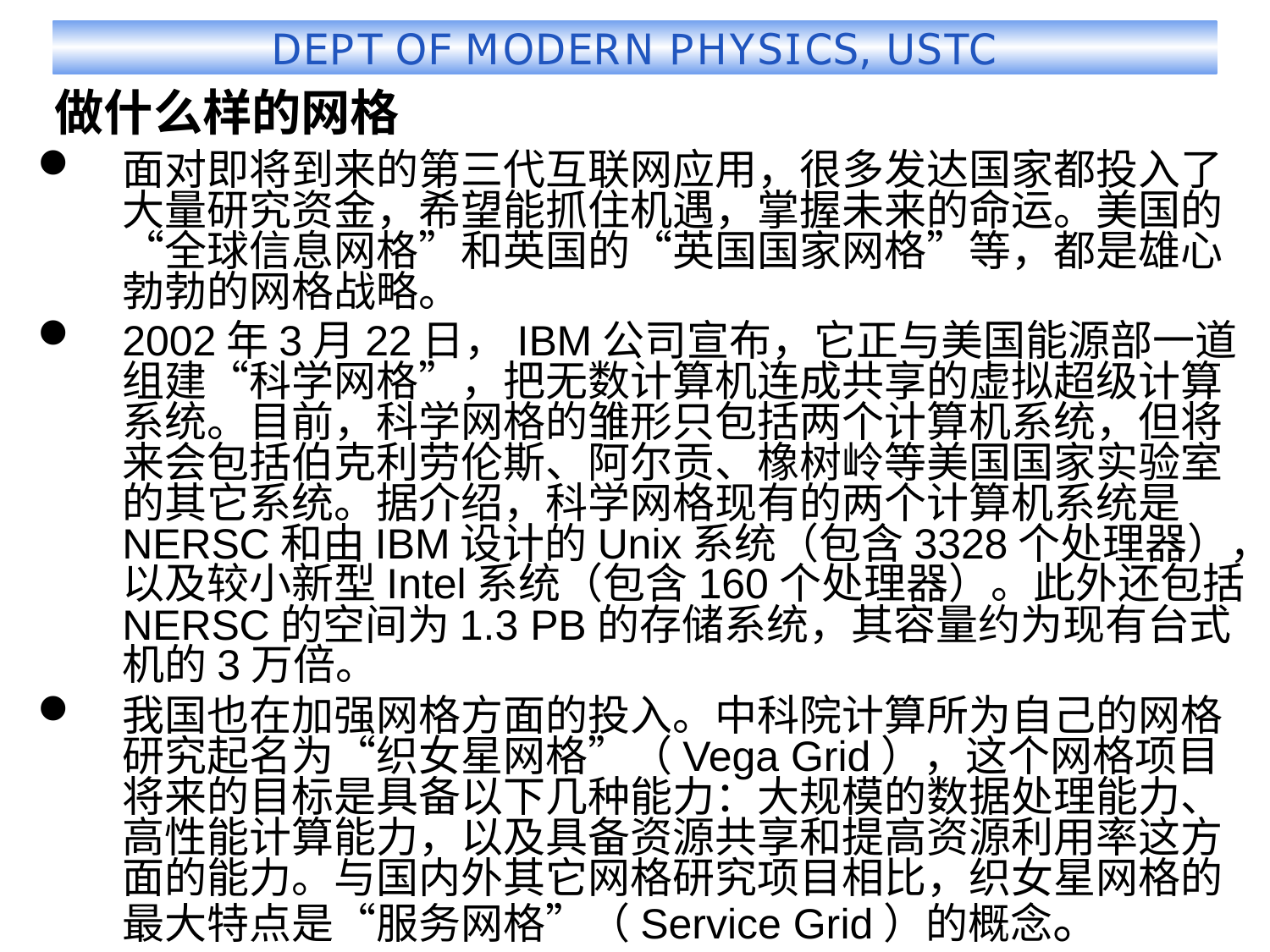

# 做什么样的网格
面对即将到来的第三代互联网应用，很多发达国家都投入了大量研究资金，希望能抓住机遇，掌握未来的命运。美国的“全球信息网格”和英国的“英国国家网格”等，都是雄心勃勃的网格战略。
2002年3月22日，IBM公司宣布，它正与美国能源部一道组建“科学网格”，把无数计算机连成共享的虚拟超级计算系统。目前，科学网格的雏形只包括两个计算机系统，但将来会包括伯克利劳伦斯、阿尔贡、橡树岭等美国国家实验室的其它系统。据介绍，科学网格现有的两个计算机系统是NERSC和由IBM设计的Unix系统（包含3328个处理器），以及较小新型Intel系统（包含160个处理器）。此外还包括NERSC的空间为1.3 PB的存储系统，其容量约为现有台式机的3万倍。
我国也在加强网格方面的投入。中科院计算所为自己的网格研究起名为“织女星网格”（Vega Grid），这个网格项目将来的目标是具备以下几种能力：大规模的数据处理能力、高性能计算能力，以及具备资源共享和提高资源利用率这方面的能力。与国内外其它网格研究项目相比，织女星网格的最大特点是“服务网格”（Service Grid）的概念。